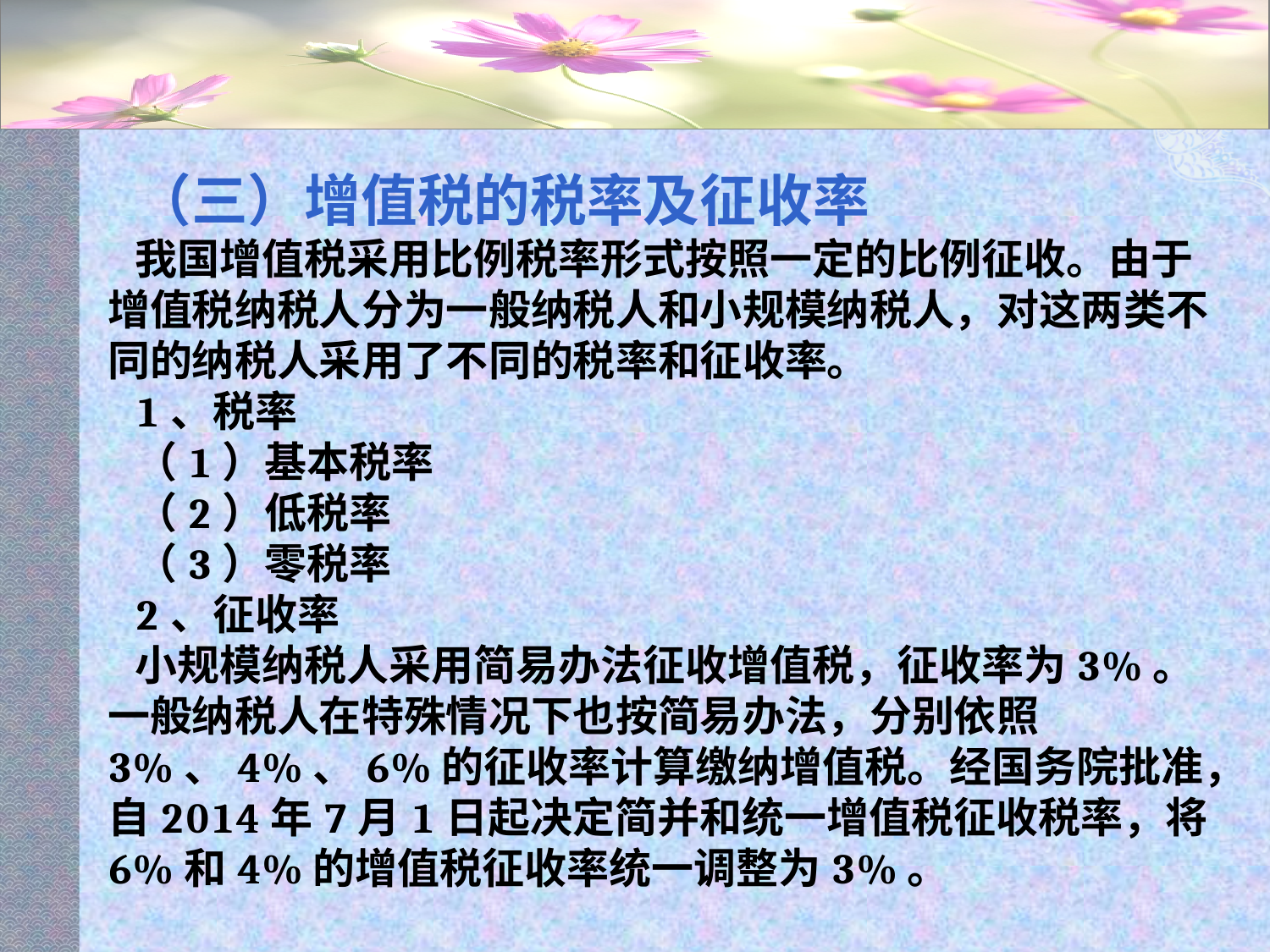

#
（三）增值税的税率及征收率
我国增值税采用比例税率形式按照一定的比例征收。由于增值税纳税人分为一般纳税人和小规模纳税人，对这两类不同的纳税人采用了不同的税率和征收率。
1、税率
（1）基本税率
（2）低税率
（3）零税率
2、征收率
小规模纳税人采用简易办法征收增值税，征收率为3%。一般纳税人在特殊情况下也按简易办法，分别依照3%、4%、6%的征收率计算缴纳增值税。经国务院批准，自2014年7月1日起决定简并和统一增值税征收税率，将6%和4%的增值税征收率统一调整为3%。